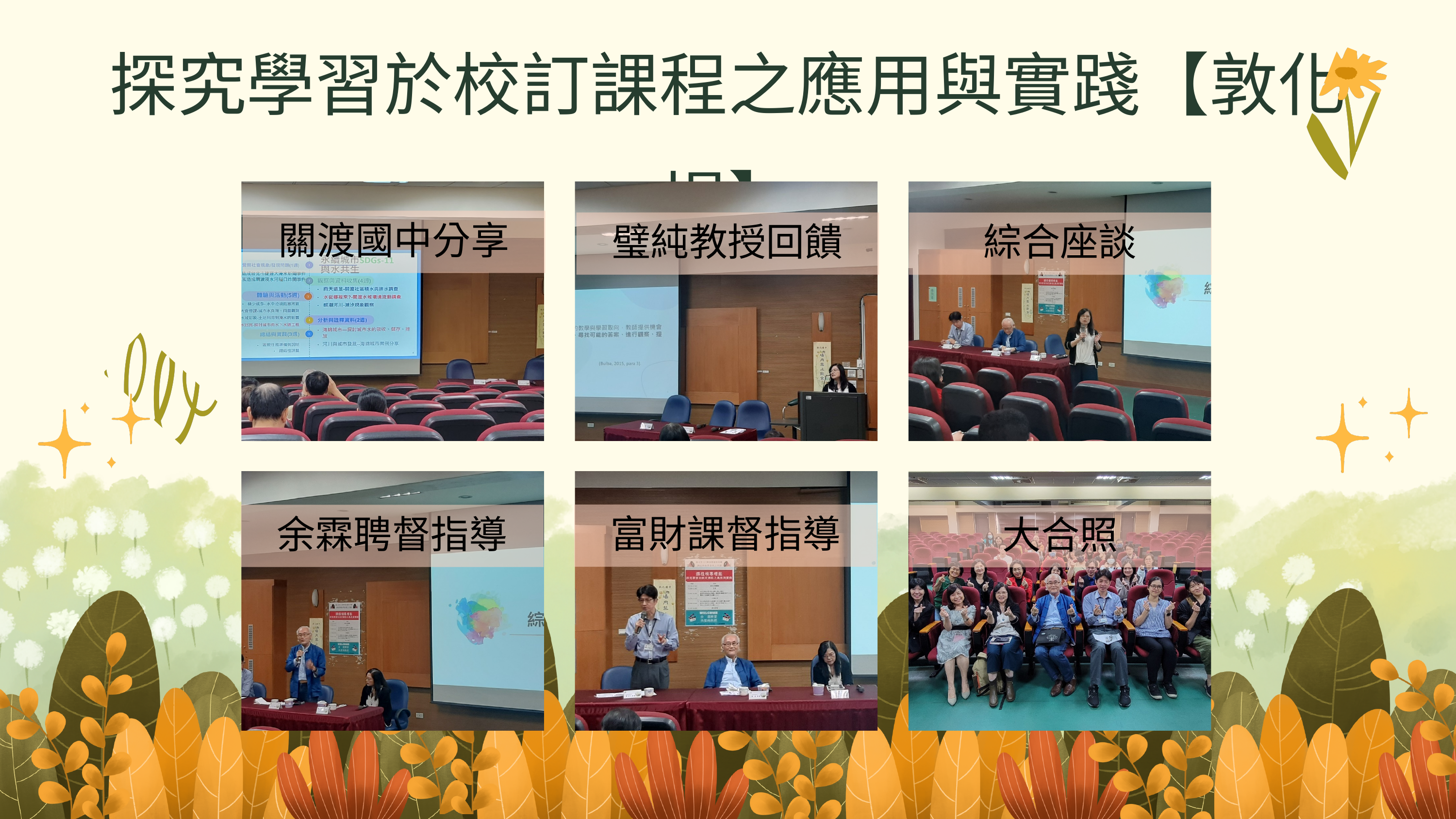

探究學習於校訂課程之應用與實踐【敦化場】

關渡國中分享
璧純教授回饋
綜合座談
余霖聘督指導
富財課督指導
大合照